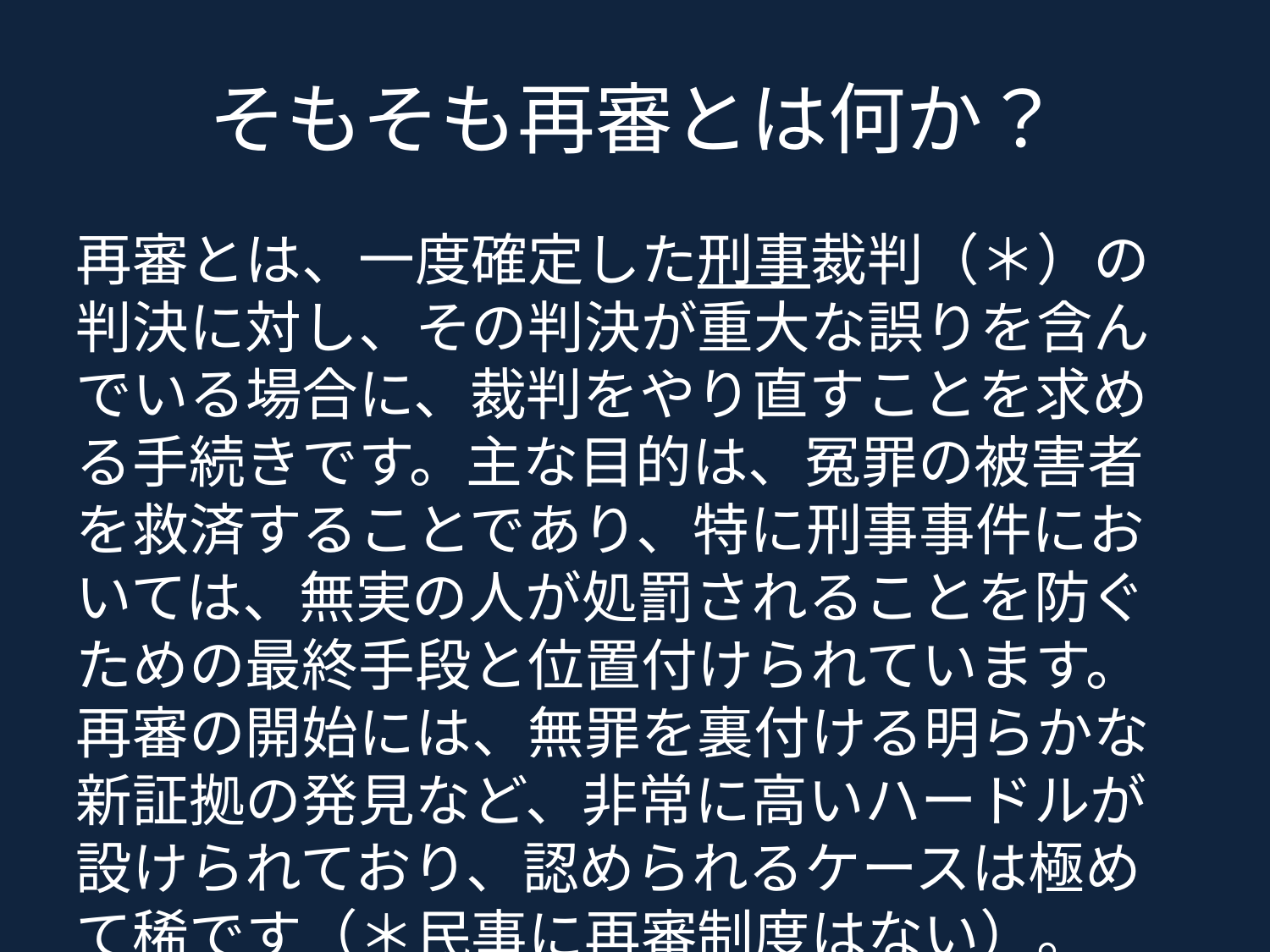

# そもそも再審とは何か？
再審とは、一度確定した刑事裁判（＊）の判決に対し、その判決が重大な誤りを含んでいる場合に、裁判をやり直すことを求める手続きです。主な目的は、冤罪の被害者を救済することであり、特に刑事事件においては、無実の人が処罰されることを防ぐための最終手段と位置付けられています。再審の開始には、無罪を裏付ける明らかな新証拠の発見など、非常に高いハードルが設けられており、認められるケースは極めて稀です（＊民事に再審制度はない）。﻿